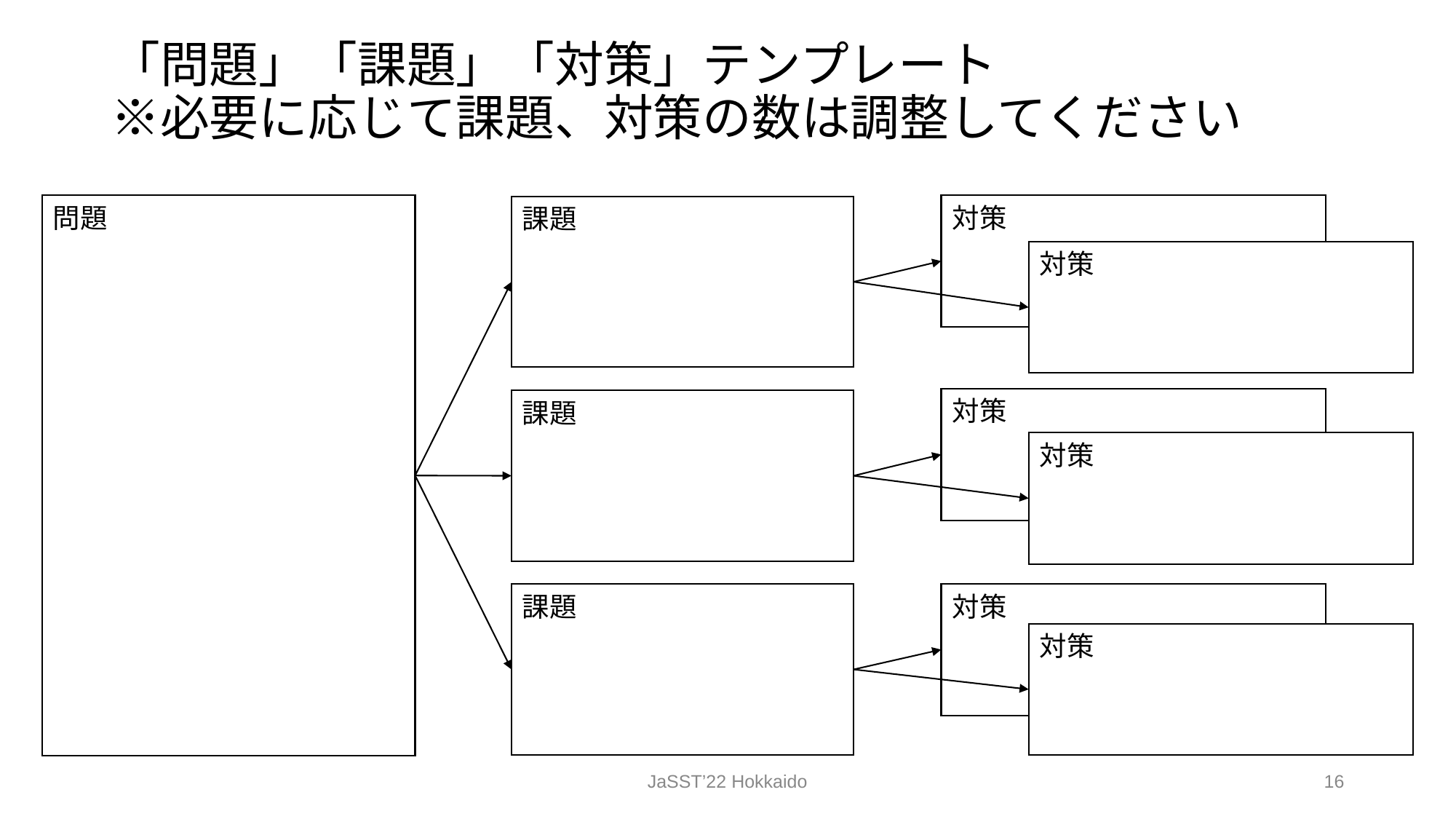

# 「問題」「課題」「対策」テンプレート ※必要に応じて課題、対策の数は調整してください
問題
対策
課題
対策
対策
課題
対策
対策
課題
対策
JaSST’22 Hokkaido
16